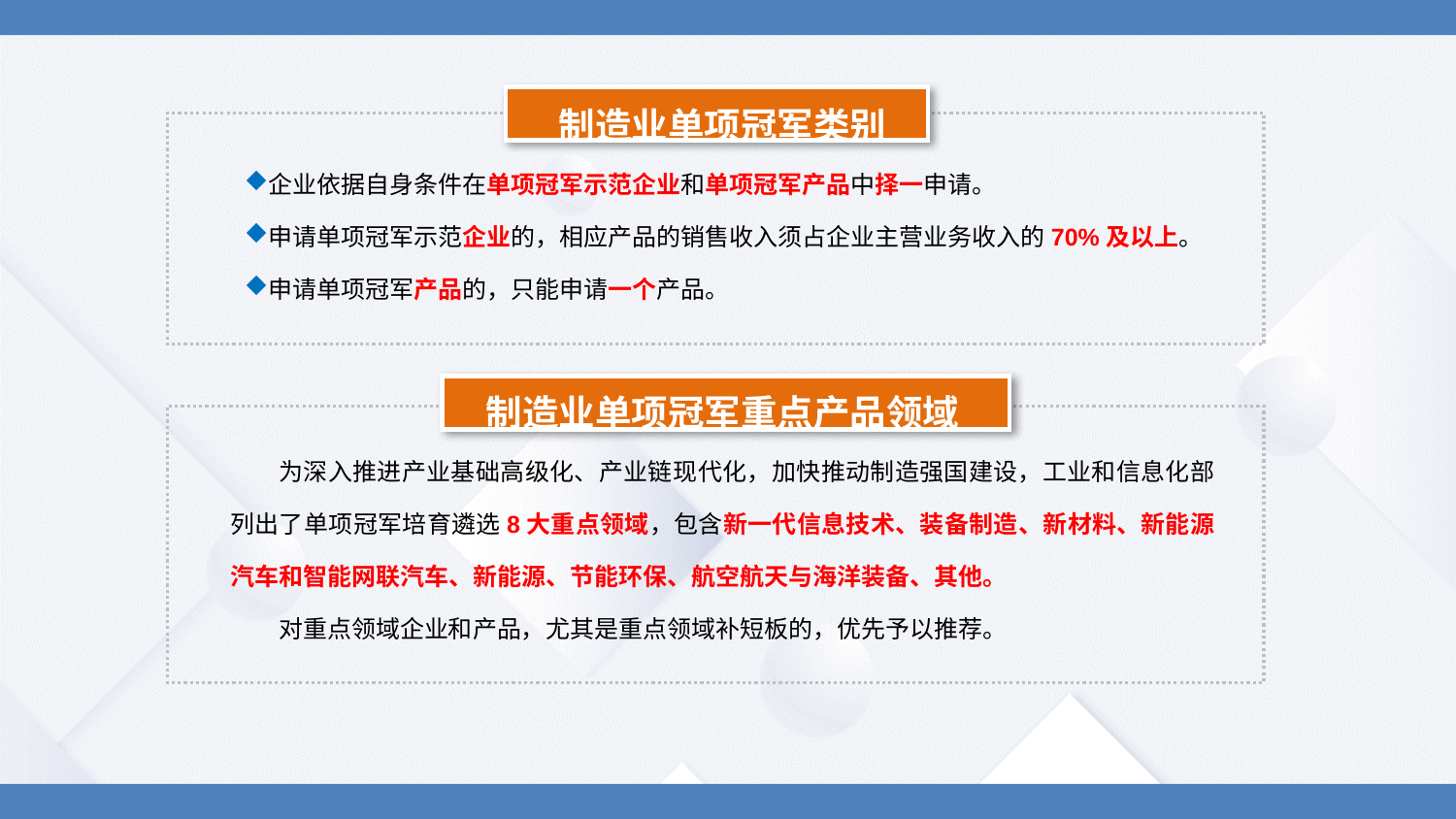

制造业单项冠军类别
企业依据自身条件在单项冠军示范企业和单项冠军产品中择一申请。
申请单项冠军示范企业的，相应产品的销售收入须占企业主营业务收入的70%及以上。
申请单项冠军产品的，只能申请一个产品。

制造业单项冠军重点产品领域
为深入推进产业基础高级化、产业链现代化，加快推动制造强国建设，工业和信息化部列出了单项冠军培育遴选8大重点领域，包含新一代信息技术、装备制造、新材料、新能源汽车和智能网联汽车、新能源、节能环保、航空航天与海洋装备、其他。
对重点领域企业和产品，尤其是重点领域补短板的，优先予以推荐。